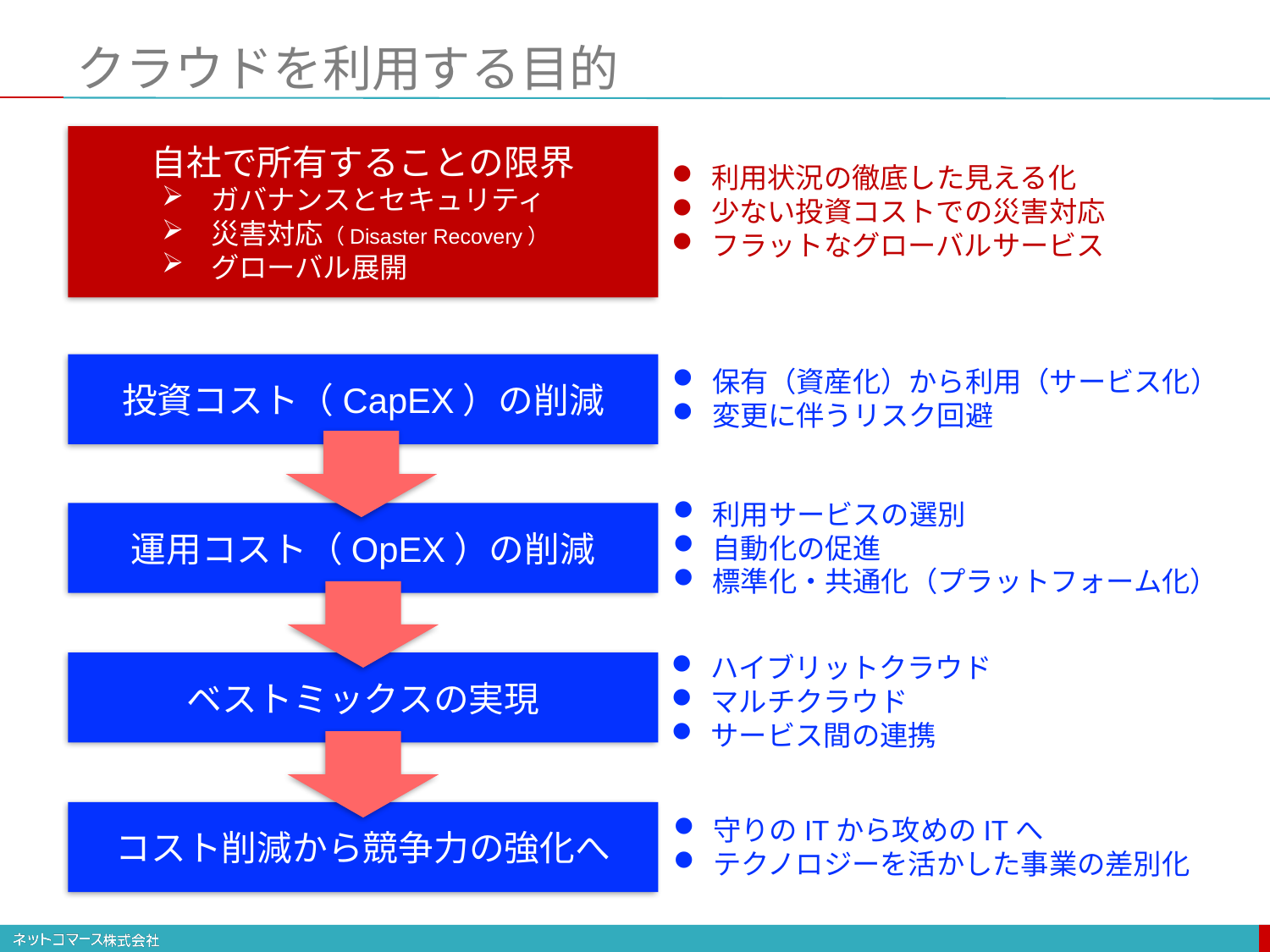

# クラウドを利用する目的
自社で所有することの限界
ガバナンスとセキュリティ
災害対応（Disaster Recovery）
グローバル展開
利用状況の徹底した見える化
少ない投資コストでの災害対応
フラットなグローバルサービス
投資コスト（CapEX）の削減
保有（資産化）から利用（サービス化）
変更に伴うリスク回避

利用サービスの選別
自動化の促進
標準化・共通化（プラットフォーム化）
運用コスト（OpEX）の削減

ハイブリットクラウド
マルチクラウド
サービス間の連携
ベストミックスの実現

コスト削減から競争力の強化へ
守りのITから攻めのITへ
テクノロジーを活かした事業の差別化
99